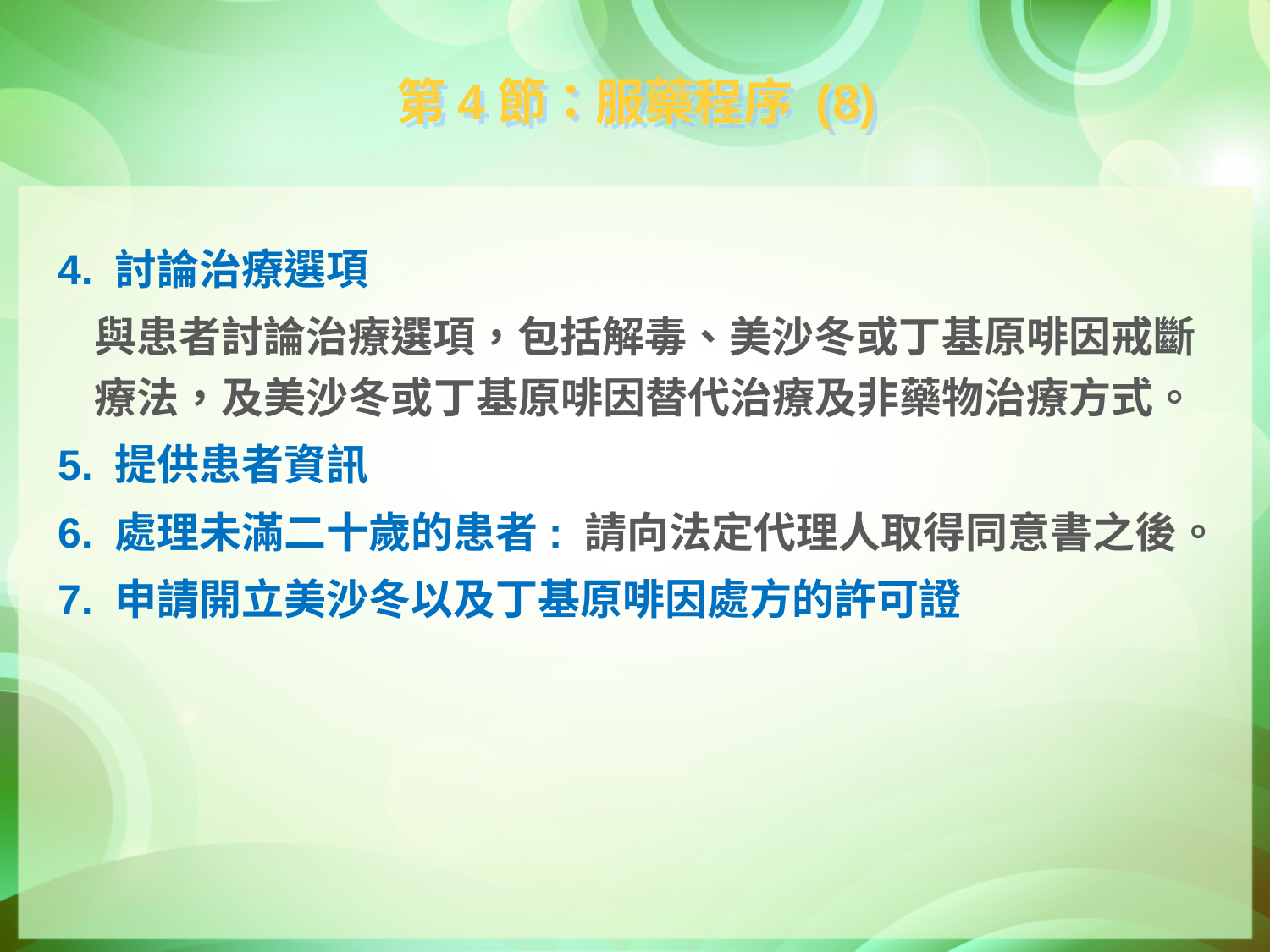

第4節：服藥程序 (8)
4. 討論治療選項
	與患者討論治療選項，包括解毒、美沙冬或丁基原啡因戒斷療法，及美沙冬或丁基原啡因替代治療及非藥物治療方式。
5. 提供患者資訊
6. 處理未滿二十歲的患者: 請向法定代理人取得同意書之後。
7. 申請開立美沙冬以及丁基原啡因處方的許可證